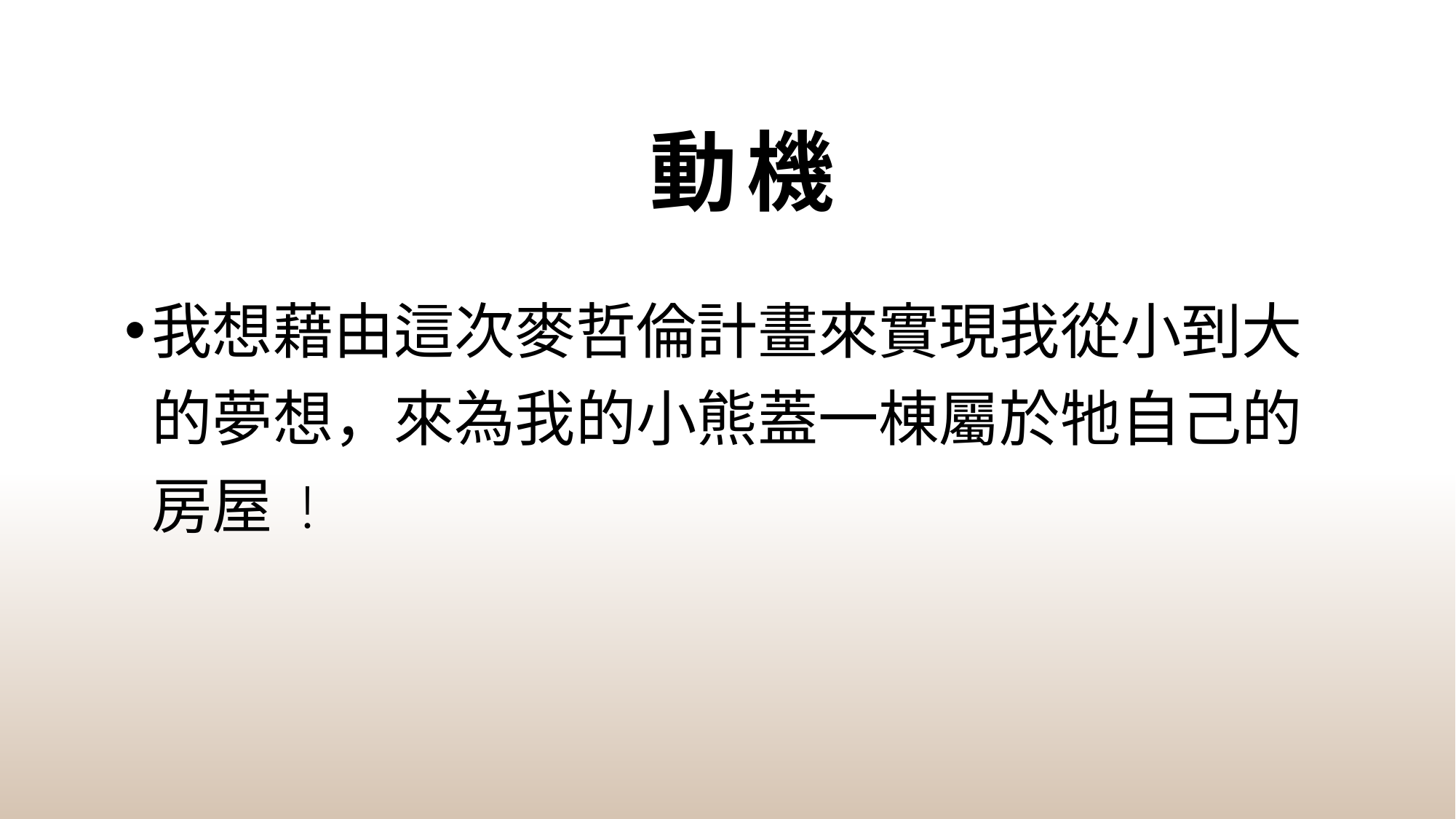

# 動機
我想藉由這次麥哲倫計畫來實現我從小到大的夢想，來為我的小熊蓋一棟屬於牠自己的房屋 !